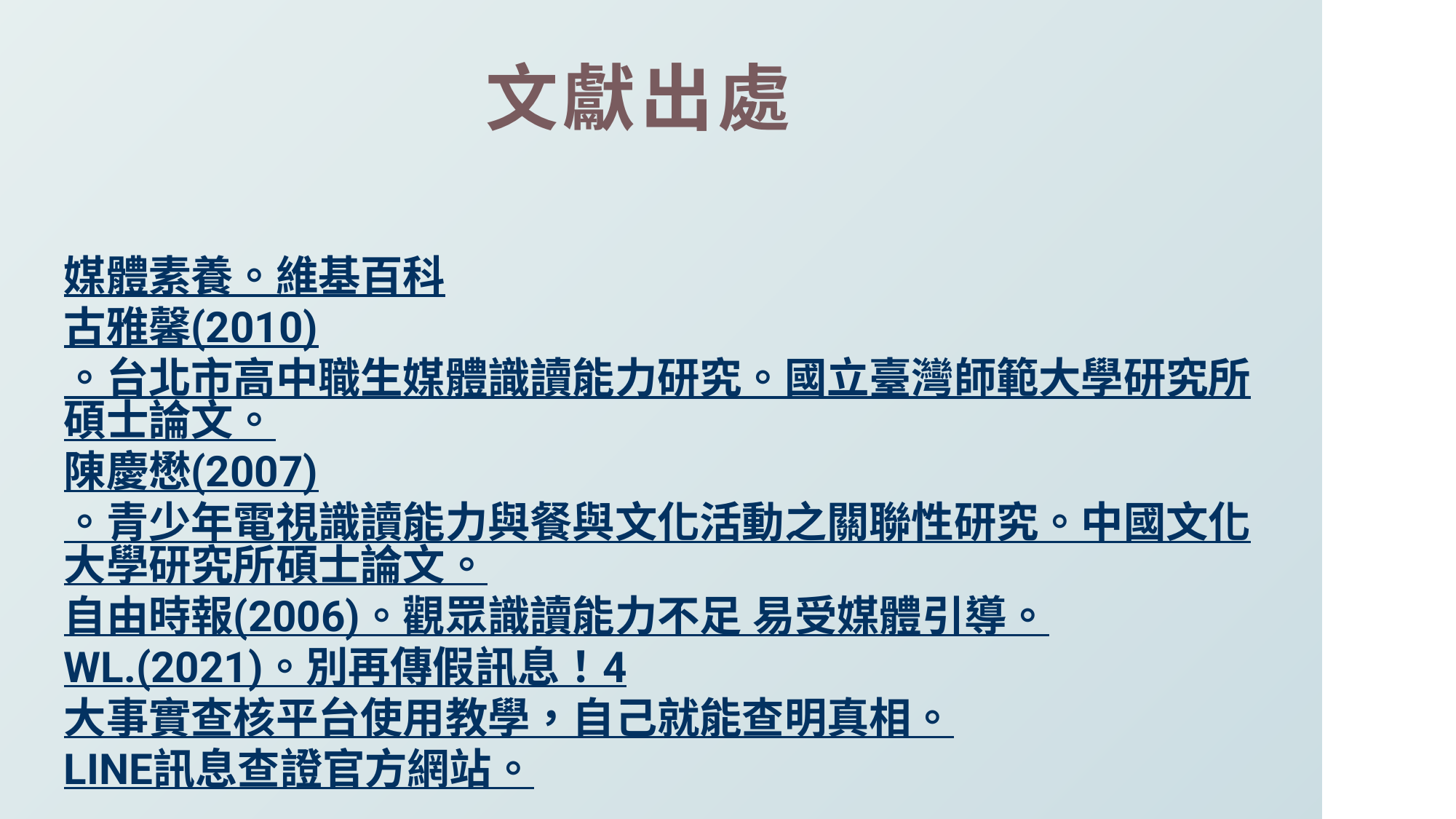

文獻出處
媒體素養。維基百科
古雅馨(2010)。台北市高中職生媒體識讀能力研究。國立臺灣師範大學研究所碩士論文。
陳慶懋(2007)。青少年電視識讀能力與餐與文化活動之關聯性研究。中國文化大學研究所碩士論文。
自由時報(2006)。觀眾識讀能力不足 易受媒體引導。
WL.(2021)。別再傳假訊息！4大事實查核平台使用教學，自己就能查明真相。
LINE訊息查證官方網站。